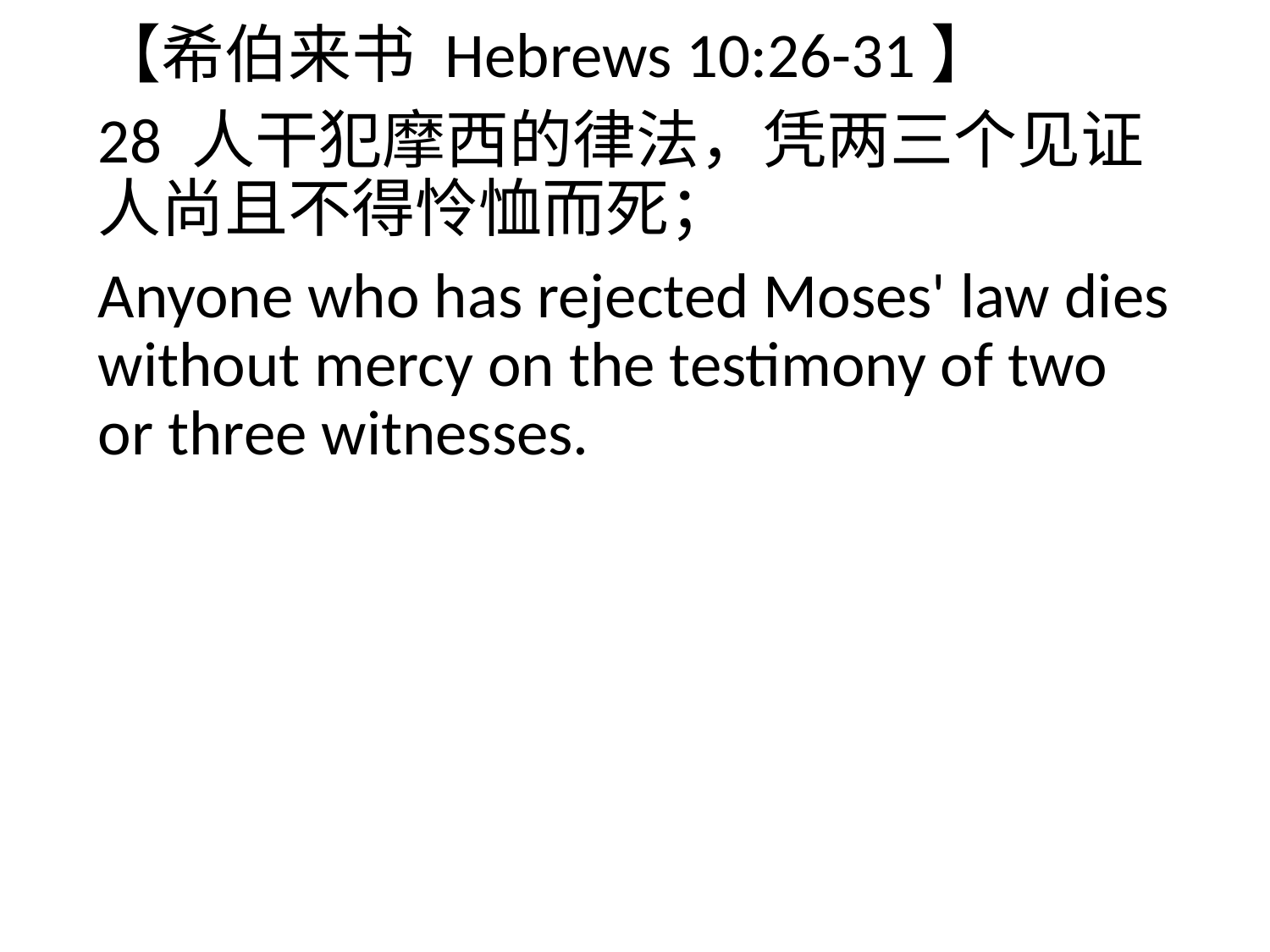

【希伯来书 Hebrews 10:26-31】
28 人干犯摩西的律法，凭两三个见证人尚且不得怜恤而死；
Anyone who has rejected Moses' law dies without mercy on the testimony of two or three witnesses.